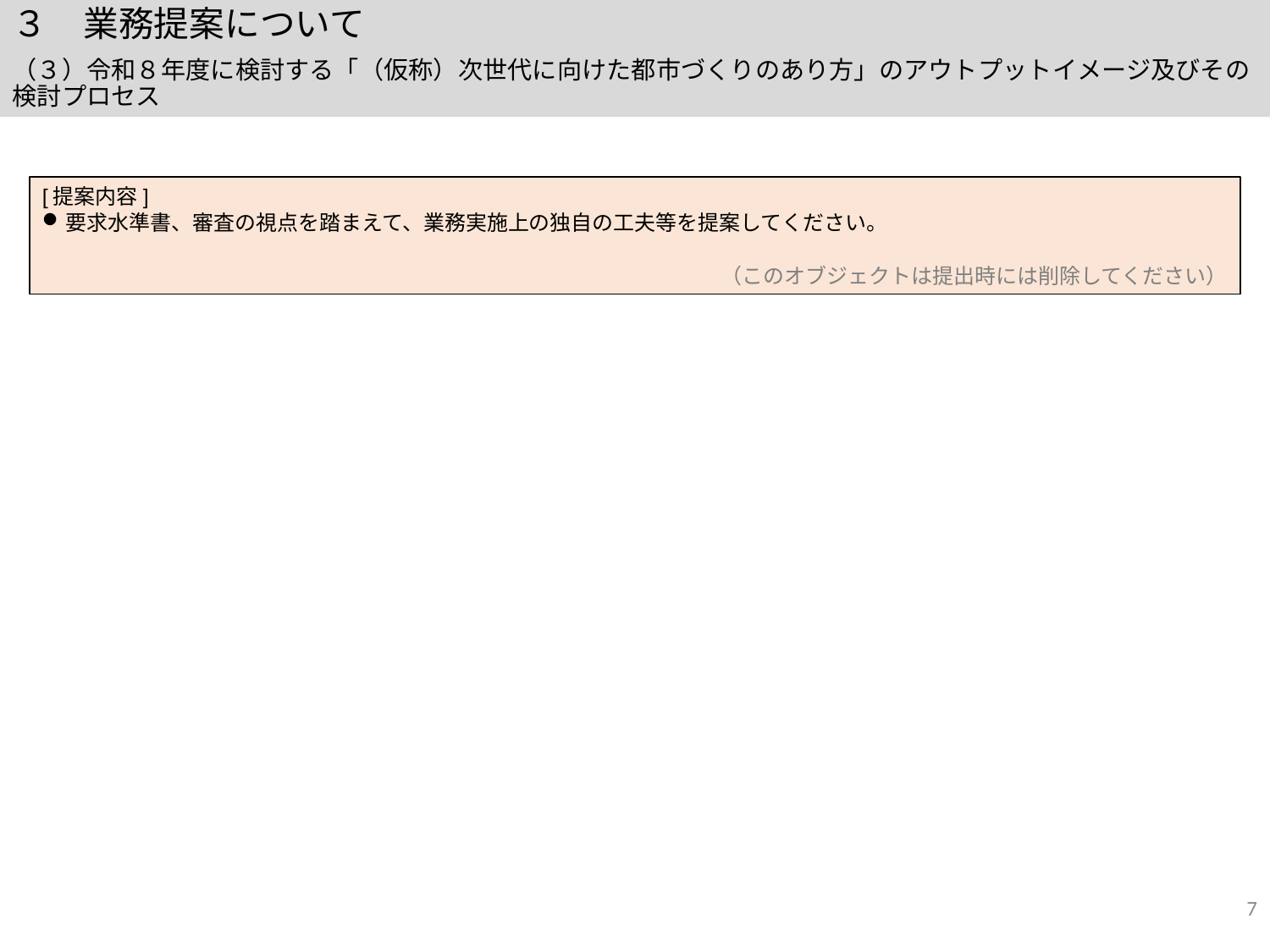

３　業務提案について
（３）令和８年度に検討する「（仮称）次世代に向けた都市づくりのあり方」のアウトプットイメージ及びその検討プロセス
[提案内容]
要求水準書、審査の視点を踏まえて、業務実施上の独自の工夫等を提案してください。

（このオブジェクトは提出時には削除してください）
7